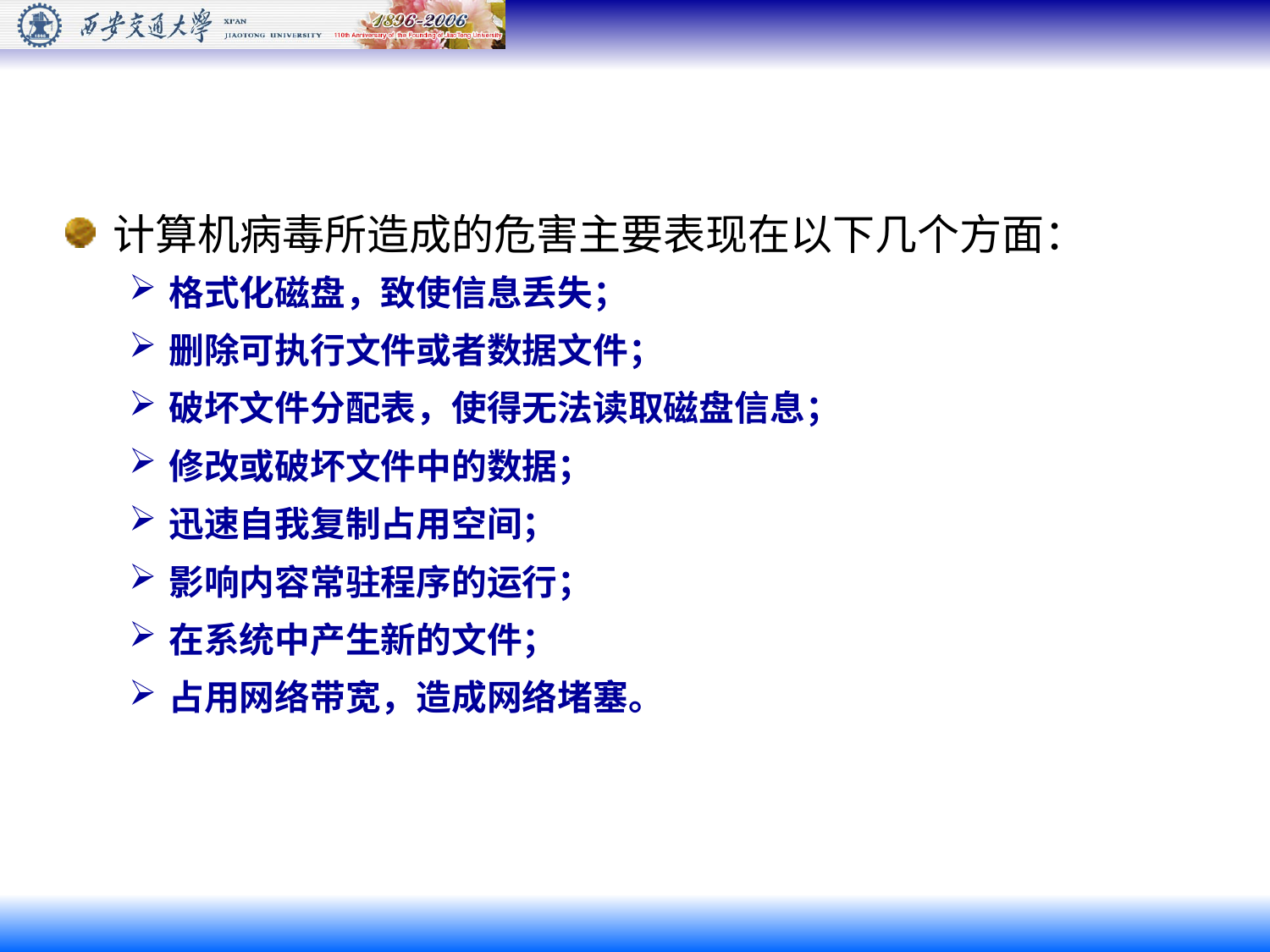

#
计算机病毒所造成的危害主要表现在以下几个方面：
格式化磁盘，致使信息丢失；
删除可执行文件或者数据文件；
破坏文件分配表，使得无法读取磁盘信息；
修改或破坏文件中的数据；
迅速自我复制占用空间；
影响内容常驻程序的运行；
在系统中产生新的文件；
占用网络带宽，造成网络堵塞。

14